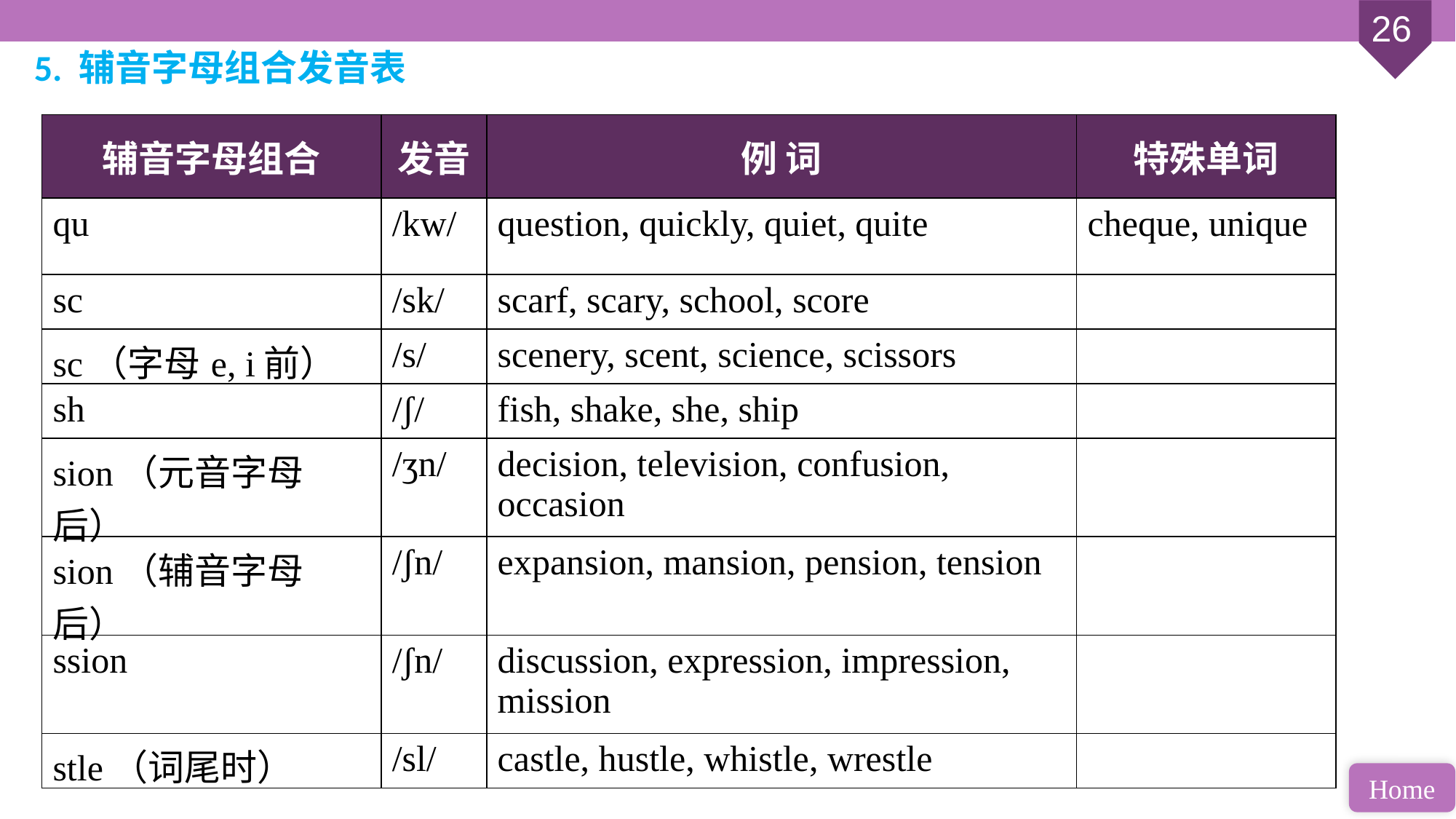

5. 辅音字母组合发音表
| 辅音字母组合 | 发音 | 例 词 | 特殊单词 |
| --- | --- | --- | --- |
| qu | /kw/ | question, quickly, quiet, quite | cheque, unique |
| sc | /sk/ | scarf, scary, school, score |  |
| sc（字母e, i前） | /s/ | scenery, scent, science, scissors |  |
| sh | /ʃ/ | fish, shake, she, ship |  |
| sion（元音字母后） | /ʒn/ | decision, television, confusion, occasion |  |
| sion（辅音字母后） | /ʃn/ | expansion, mansion, pension, tension |  |
| ssion | /ʃn/ | discussion, expression, impression, mission |  |
| stle（词尾时） | /sl/ | castle, hustle, whistle, wrestle |  |